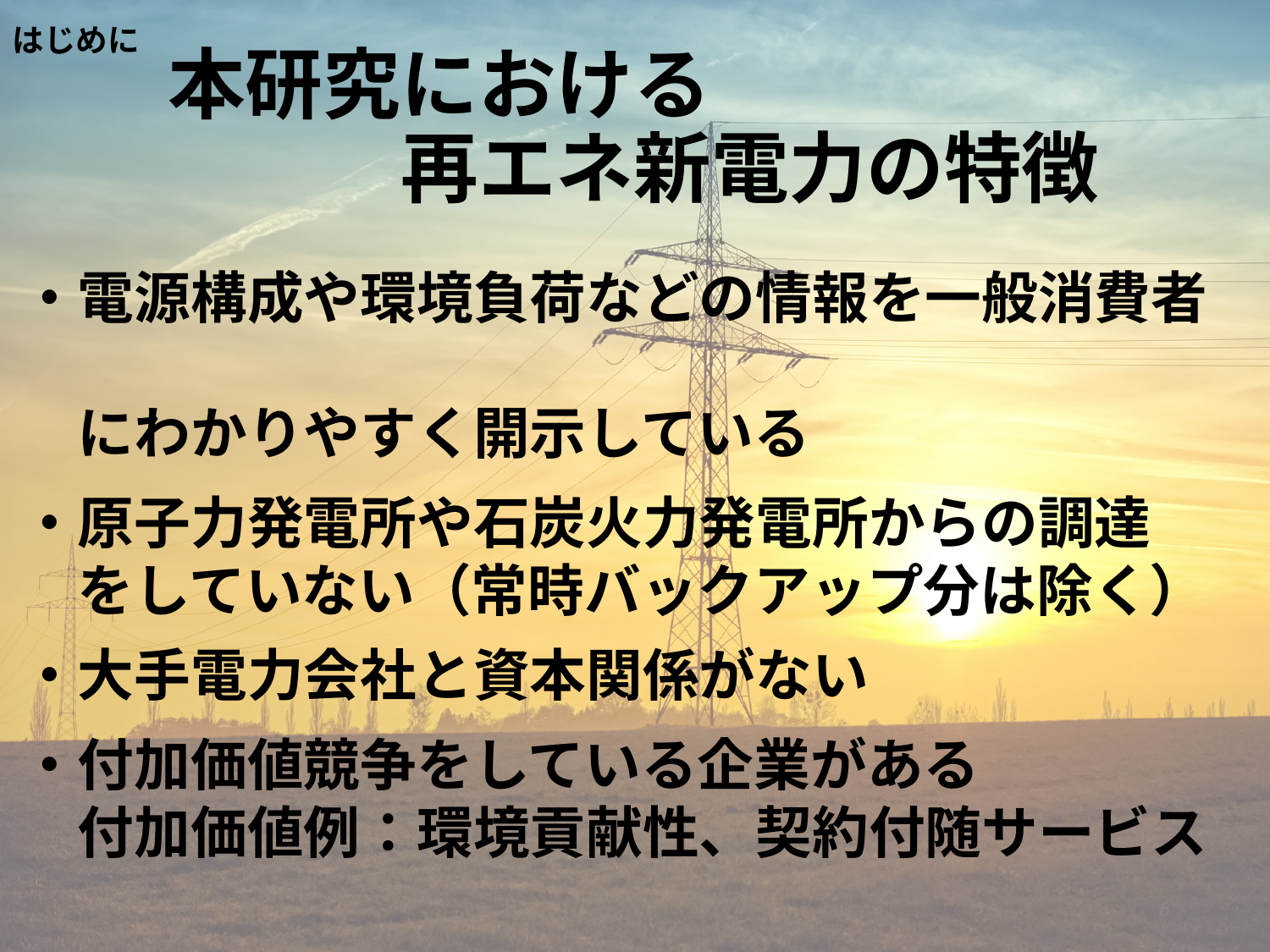

はじめに
# 本研究における 　　　再エネ新電力の特徴
・電源構成や環境負荷などの情報を一般消費者　
　にわかりやすく開示している

・原子力発電所や石炭火力発電所からの調達
　をしていない（常時バックアップ分は除く）
　
・大手電力会社と資本関係がない

・付加価値競争をしている企業がある
　付加価値例：環境貢献性、契約付随サービス
6